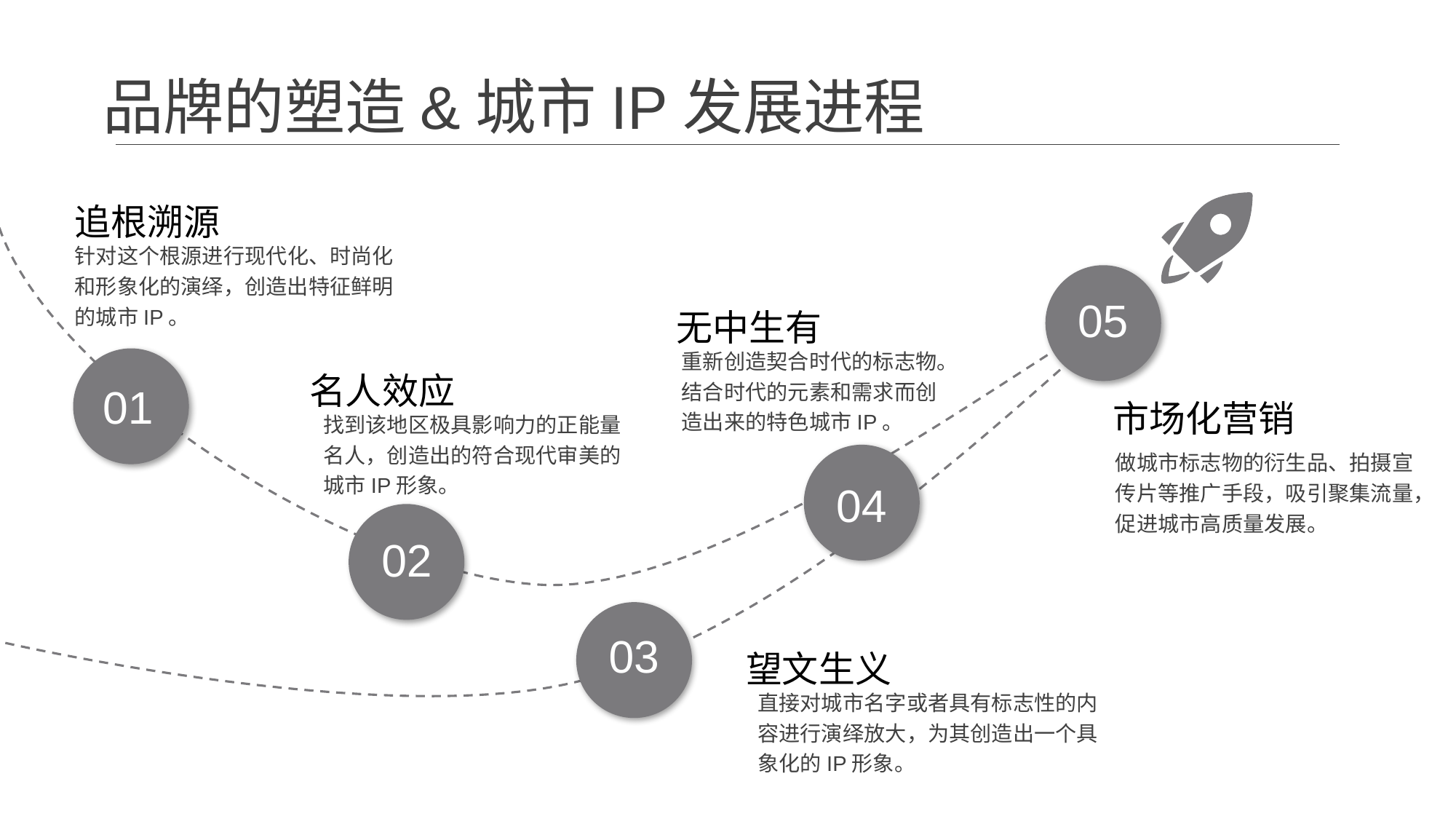

品牌的塑造&城市IP发展进程

追根溯源

针对这个根源进行现代化、时尚化和形象化的演绎，创造出特征鲜明的城市IP。

05

无中生有
重新创造契合时代的标志物。结合时代的元素和需求而创造出来的特色城市IP。

01
名人效应
市场化营销
找到该地区极具影响力的正能量名人，创造出的符合现代审美的城市IP形象。
做城市标志物的衍生品、拍摄宣传片等推广手段，吸引聚集流量，促进城市高质量发展。

04

02

03
望文生义
直接对城市名字或者具有标志性的内容进行演绎放大，为其创造出一个具象化的IP形象。